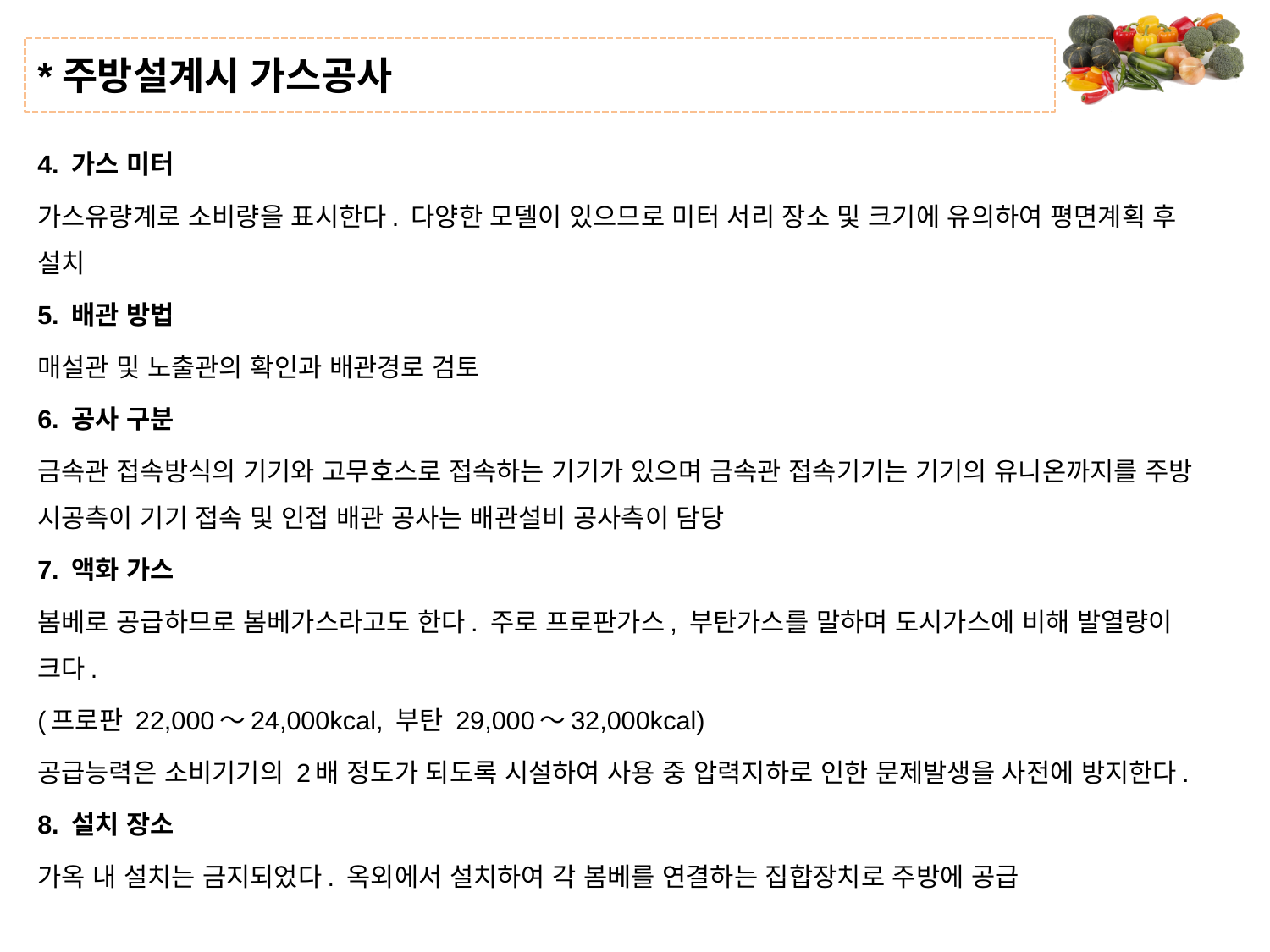

# *주방설계시 가스공사
4. 가스 미터
가스유량계로 소비량을 표시한다. 다양한 모델이 있으므로 미터 서리 장소 및 크기에 유의하여 평면계획 후 설치
5. 배관 방법
매설관 및 노출관의 확인과 배관경로 검토
6. 공사 구분
금속관 접속방식의 기기와 고무호스로 접속하는 기기가 있으며 금속관 접속기기는 기기의 유니온까지를 주방 시공측이 기기 접속 및 인접 배관 공사는 배관설비 공사측이 담당
7. 액화 가스
봄베로 공급하므로 봄베가스라고도 한다. 주로 프로판가스, 부탄가스를 말하며 도시가스에 비해 발열량이 크다.
(프로판 22,000～24,000kcal, 부탄 29,000～32,000kcal)
공급능력은 소비기기의 2배 정도가 되도록 시설하여 사용 중 압력지하로 인한 문제발생을 사전에 방지한다.
8. 설치 장소
가옥 내 설치는 금지되었다. 옥외에서 설치하여 각 봄베를 연결하는 집합장치로 주방에 공급